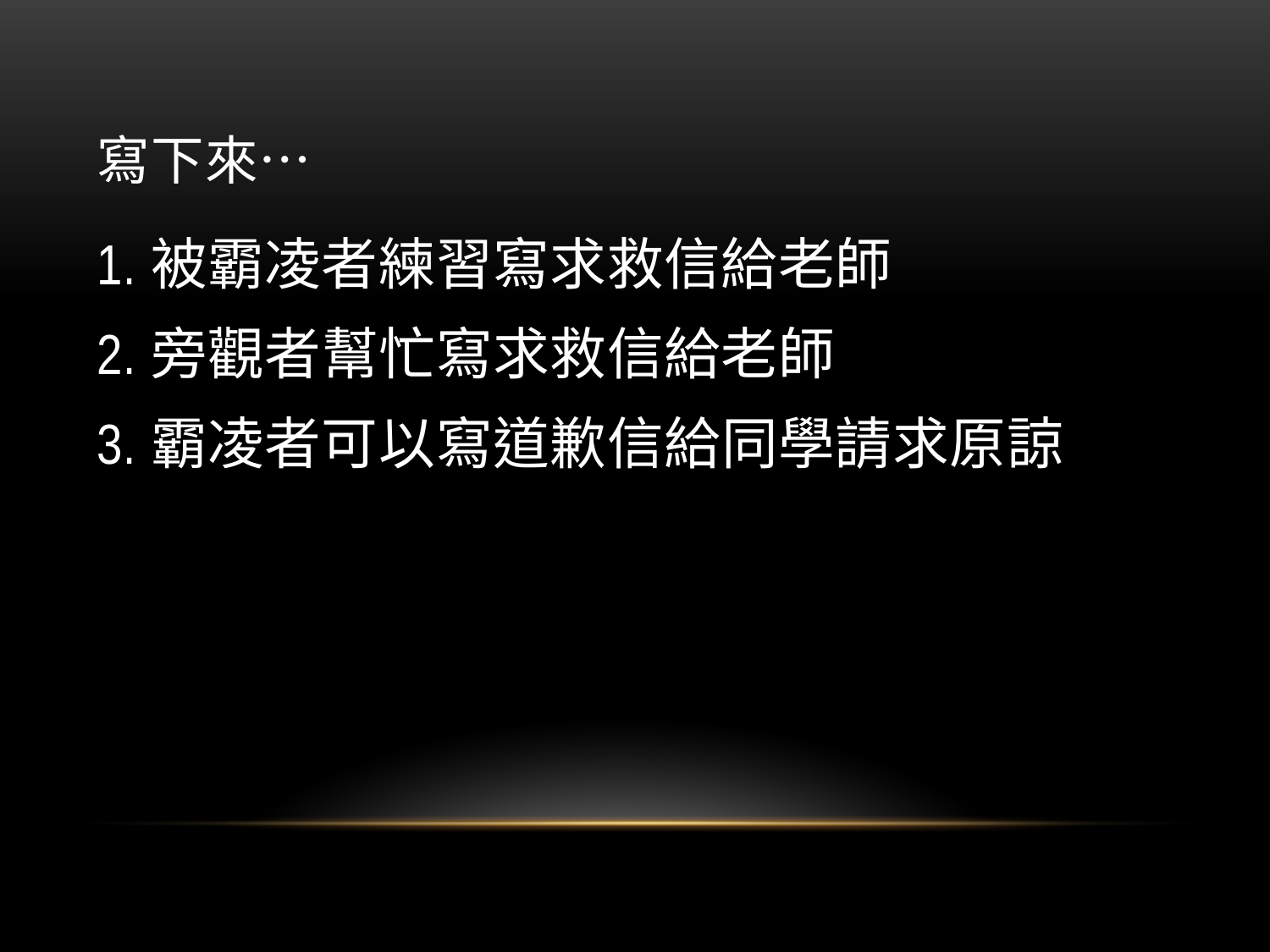

# 寫下來…
1.被霸凌者練習寫求救信給老師
2.旁觀者幫忙寫求救信給老師
3.霸凌者可以寫道歉信給同學請求原諒